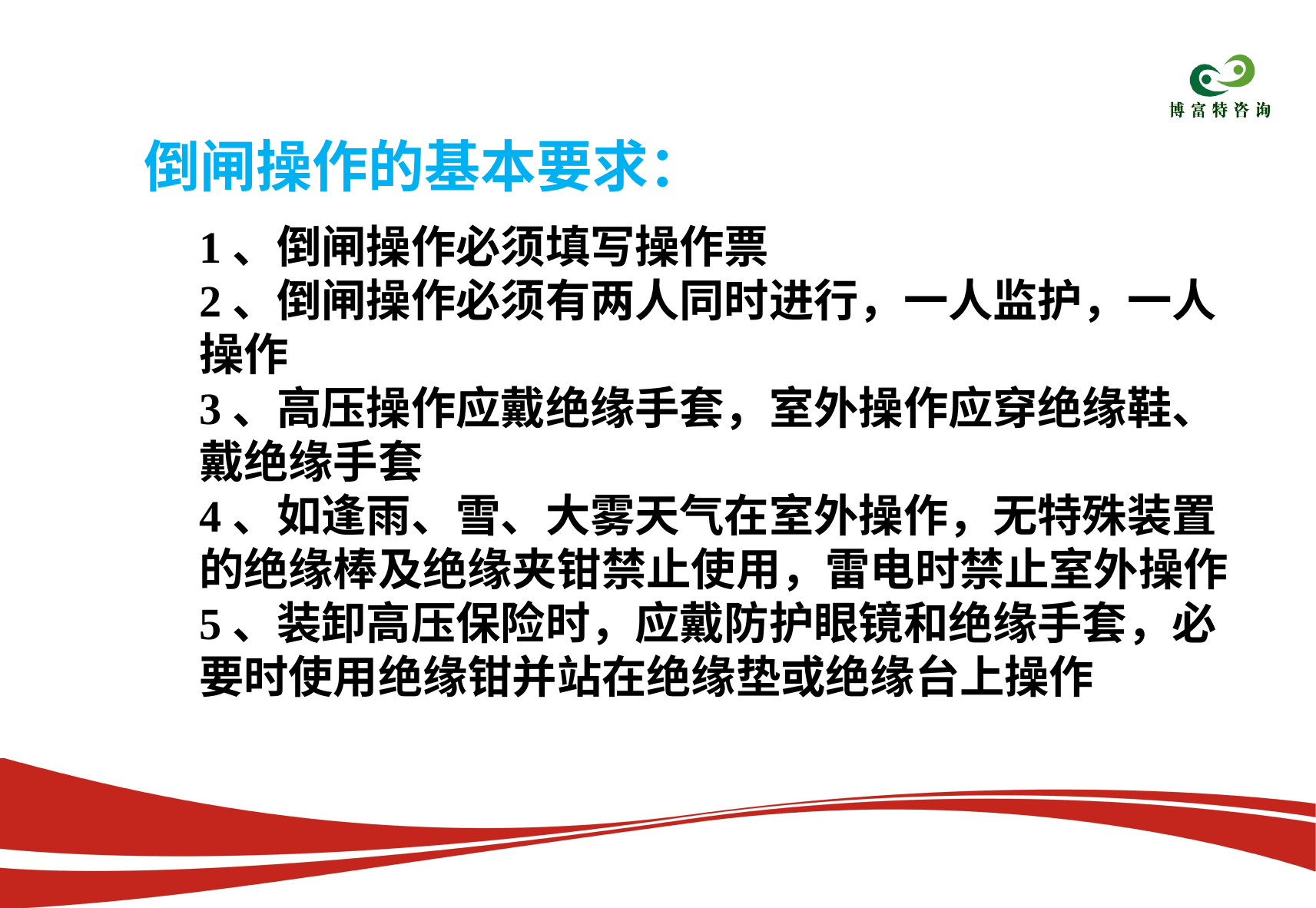

54
倒闸操作的基本要求：
1、倒闸操作必须填写操作票
2、倒闸操作必须有两人同时进行，一人监护，一人操作
3、高压操作应戴绝缘手套，室外操作应穿绝缘鞋、戴绝缘手套
4、如逢雨、雪、大雾天气在室外操作，无特殊装置的绝缘棒及绝缘夹钳禁止使用，雷电时禁止室外操作
5、装卸高压保险时，应戴防护眼镜和绝缘手套，必要时使用绝缘钳并站在绝缘垫或绝缘台上操作